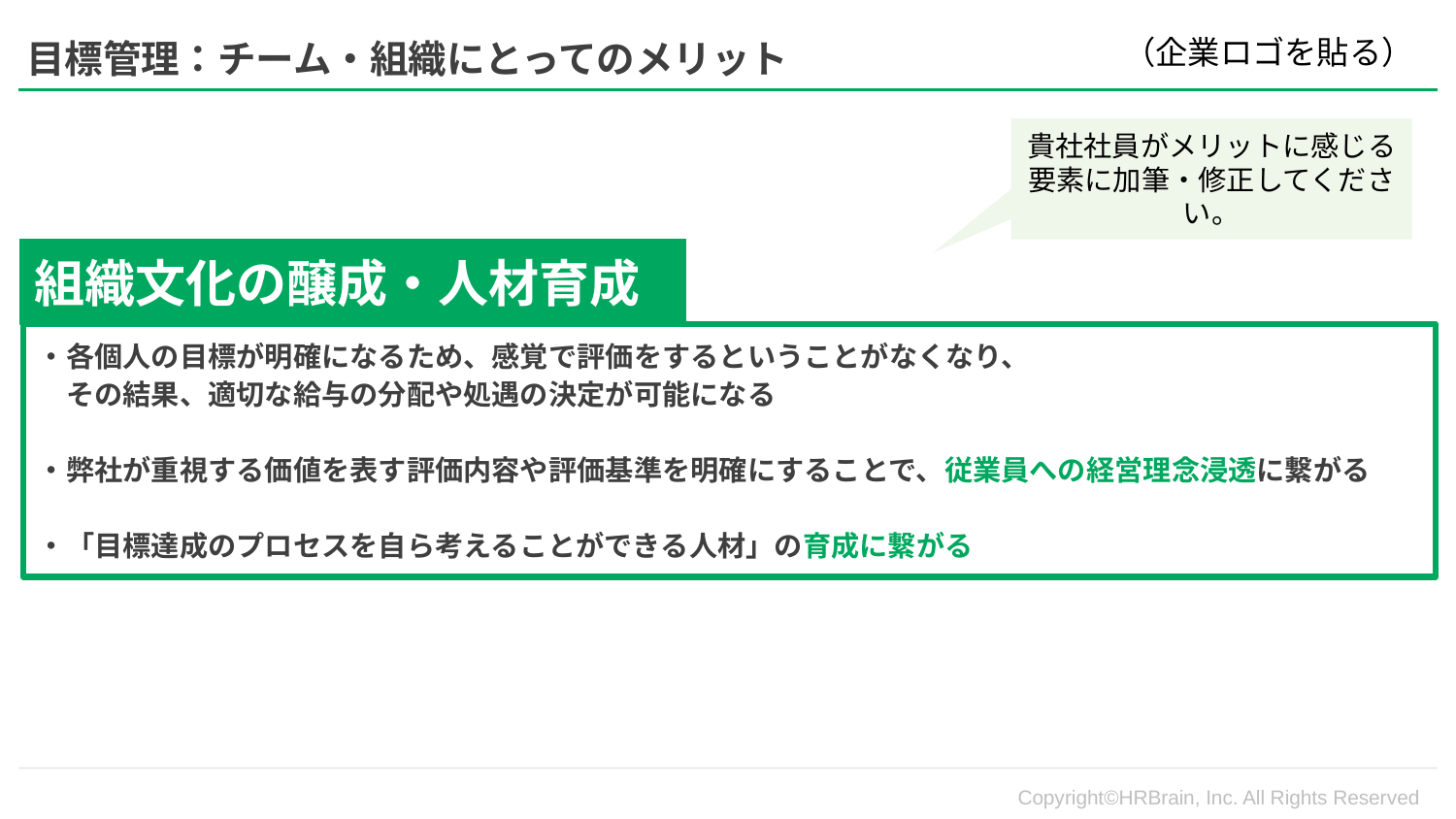

（企業ロゴを貼る）
目標管理：チーム・組織にとってのメリット
貴社社員がメリットに感じる要素に加筆・修正してください。
組織文化の醸成・人材育成
・各個人の目標が明確になるため、感覚で評価をするということがなくなり、
　その結果、適切な給与の分配や処遇の決定が可能になる

・弊社が重視する価値を表す評価内容や評価基準を明確にすることで、従業員への経営理念浸透に繋がる

・「目標達成のプロセスを自ら考えることができる人材」の育成に繋がる

Copyright©HRBrain, Inc. All Rights Reserved